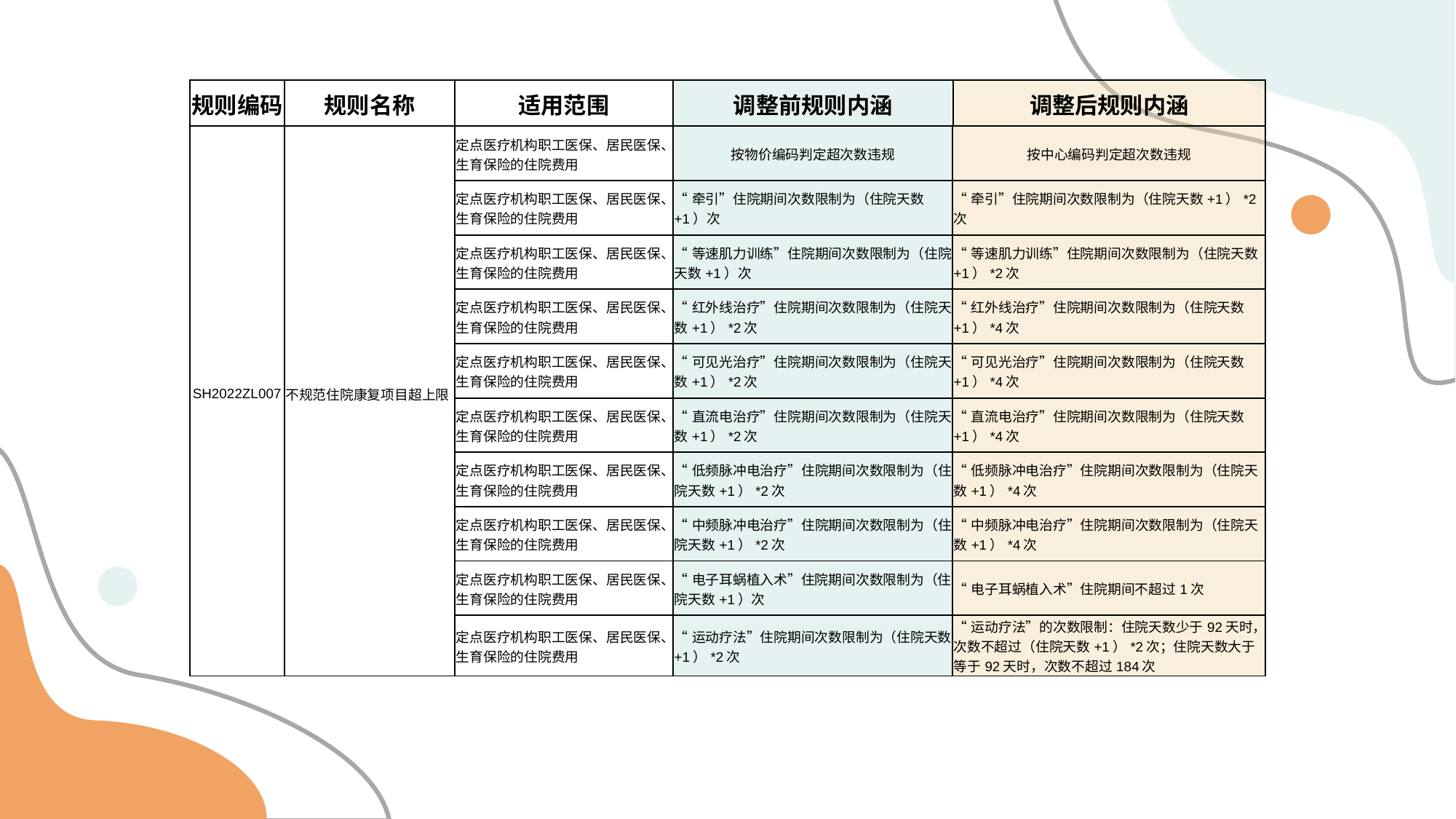

| 规则编码 | 规则名称 | 适用范围 | 调整前规则内涵 | 调整后规则内涵 |
| --- | --- | --- | --- | --- |
| SH2022ZL007 | 不规范住院康复项目超上限 | 定点医疗机构职工医保、居民医保、生育保险的住院费用 | 按物价编码判定超次数违规 | 按中心编码判定超次数违规 |
| --- | --- | --- | --- | --- |
|  |  | 定点医疗机构职工医保、居民医保、生育保险的住院费用 | “牵引”住院期间次数限制为（住院天数+1）次 | “牵引”住院期间次数限制为（住院天数+1）\*2次 |
|  |  | 定点医疗机构职工医保、居民医保、生育保险的住院费用 | “等速肌力训练”住院期间次数限制为（住院天数+1）次 | “等速肌力训练”住院期间次数限制为（住院天数+1）\*2次 |
|  |  | 定点医疗机构职工医保、居民医保、生育保险的住院费用 | “红外线治疗”住院期间次数限制为（住院天数+1）\*2次 | “红外线治疗”住院期间次数限制为（住院天数+1）\*4次 |
|  |  | 定点医疗机构职工医保、居民医保、生育保险的住院费用 | “可见光治疗”住院期间次数限制为（住院天数+1）\*2次 | “可见光治疗”住院期间次数限制为（住院天数+1）\*4次 |
|  |  | 定点医疗机构职工医保、居民医保、生育保险的住院费用 | “直流电治疗”住院期间次数限制为（住院天数+1）\*2次 | “直流电治疗”住院期间次数限制为（住院天数+1）\*4次 |
|  |  | 定点医疗机构职工医保、居民医保、生育保险的住院费用 | “低频脉冲电治疗”住院期间次数限制为（住院天数+1）\*2次 | “低频脉冲电治疗”住院期间次数限制为（住院天数+1）\*4次 |
|  |  | 定点医疗机构职工医保、居民医保、生育保险的住院费用 | “中频脉冲电治疗”住院期间次数限制为（住院天数+1）\*2次 | “中频脉冲电治疗”住院期间次数限制为（住院天数+1）\*4次 |
|  |  | 定点医疗机构职工医保、居民医保、生育保险的住院费用 | “电子耳蜗植入术”住院期间次数限制为（住院天数+1）次 | “电子耳蜗植入术”住院期间不超过1次 |
|  |  | 定点医疗机构职工医保、居民医保、生育保险的住院费用 | “运动疗法”住院期间次数限制为（住院天数+1）\*2次 | “运动疗法”的次数限制：住院天数少于92天时，次数不超过（住院天数+1）\*2次；住院天数大于等于92天时，次数不超过184次 |